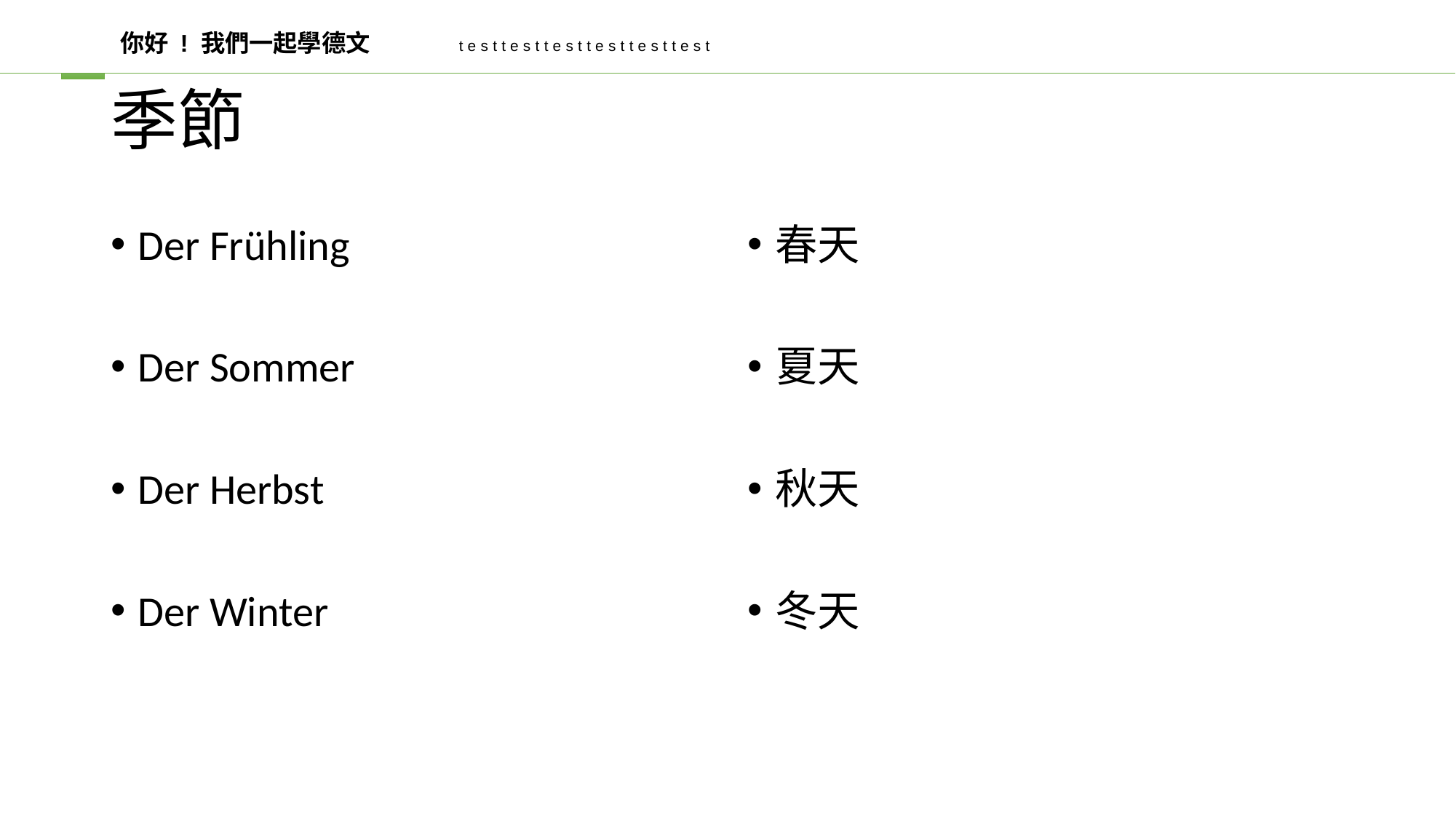

你好 ! 我們一起學德文
testtesttesttesttesttest

# 季節
Der Frühling

Der Sommer

Der Herbst

Der Winter
春天

夏天

秋天

冬天